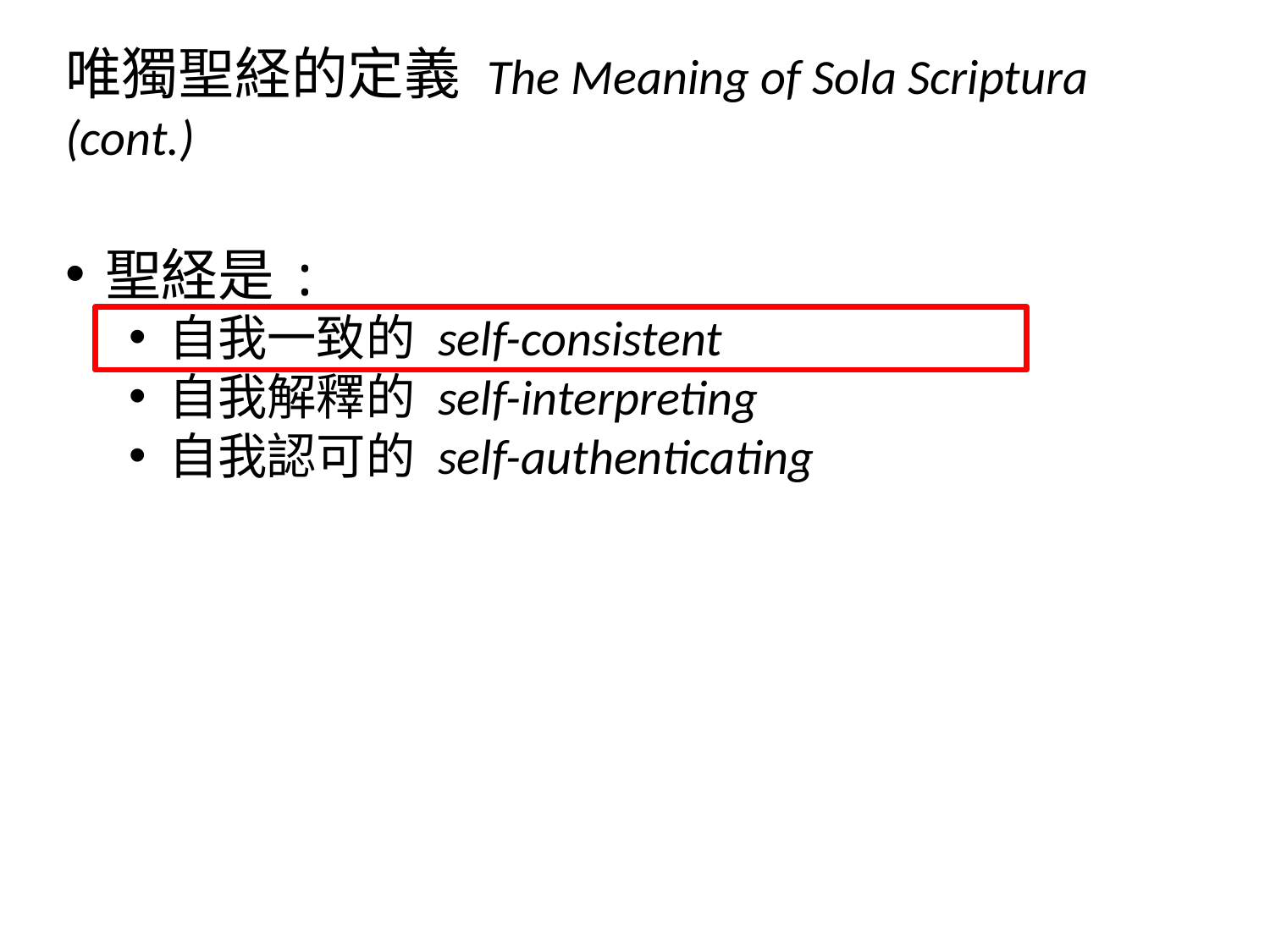

唯獨聖経的定義 The Meaning of Sola Scriptura (cont.)
聖経是:
自我一致的 self-consistent
自我解釋的 self-interpreting
自我認可的 self-authenticating